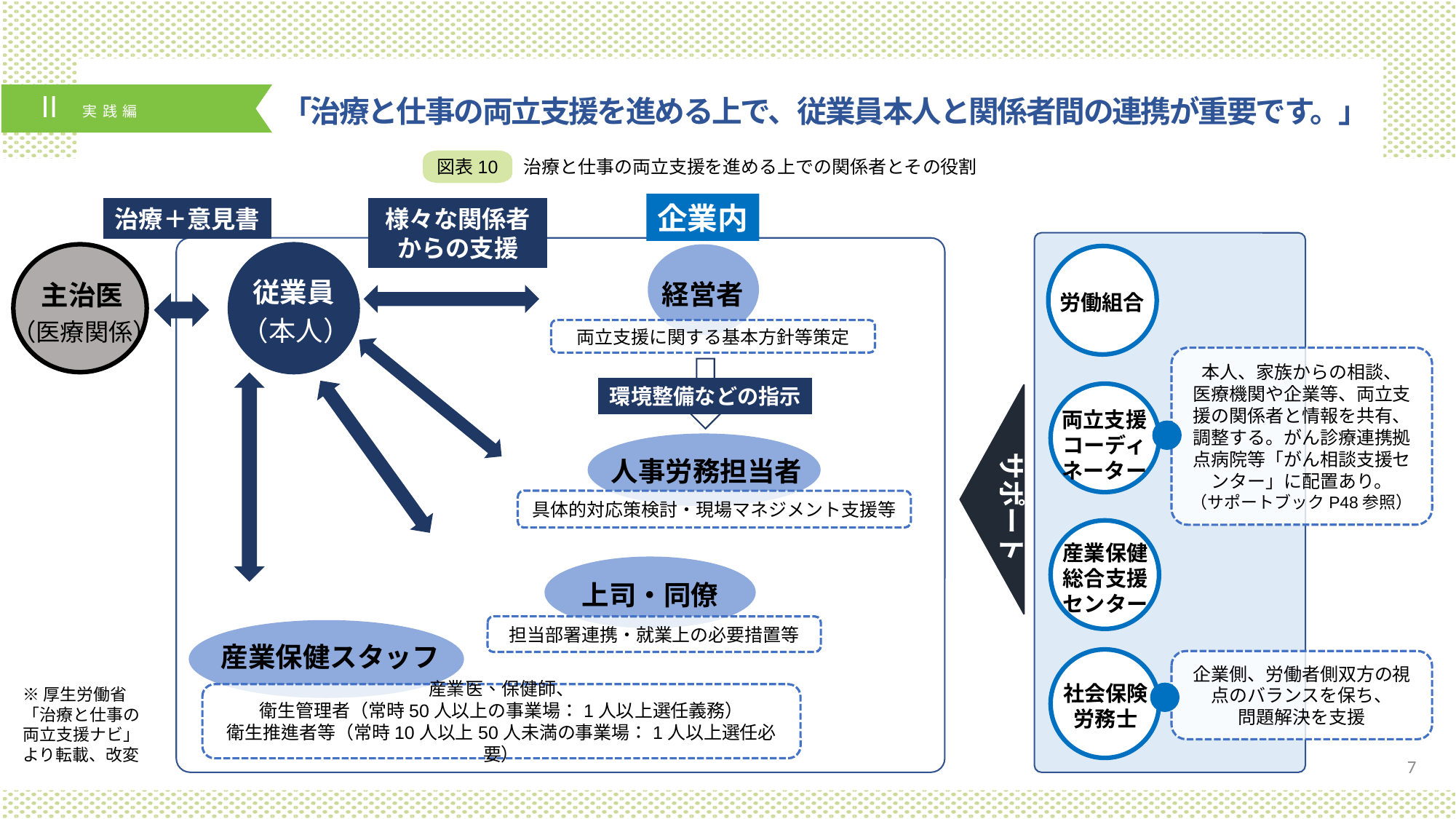

「治療と仕事の両立支援を進める上で、従業員本人と関係者間の連携が重要です。」

図表10
治療と仕事の両立支援を進める上での関係者とその役割
企業内
治療＋意見書
様々な関係者からの支援

従業員
（本人）

主治医
（医療関係）

労働組合

経営者

両立支援に関する基本方針等策定
本人、家族からの相談、
医療機関や企業等、両立支援の関係者と情報を共有、調整する。がん診療連携拠点病院等「がん相談支援センター」に配置あり。
（サポートブックP48参照）

環境整備などの指示

両立支援
コーディ
ネーター

人事労務担当者
サポート

具体的対応策検討・現場マネジメント支援等

産業保健
総合支援
センター

上司・同僚
担当部署連携・就業上の必要措置等

産業保健スタッフ
産業医、保健師、
衛生管理者（常時50人以上の事業場：1人以上選任義務）
衛生推進者等（常時10人以上50人未満の事業場：1人以上選任必要）

社会保険
労務士
企業側、労働者側双方の視点のバランスを保ち、
問題解決を支援
※厚生労働省「治療と仕事の両立支援ナビ」より転載、改変